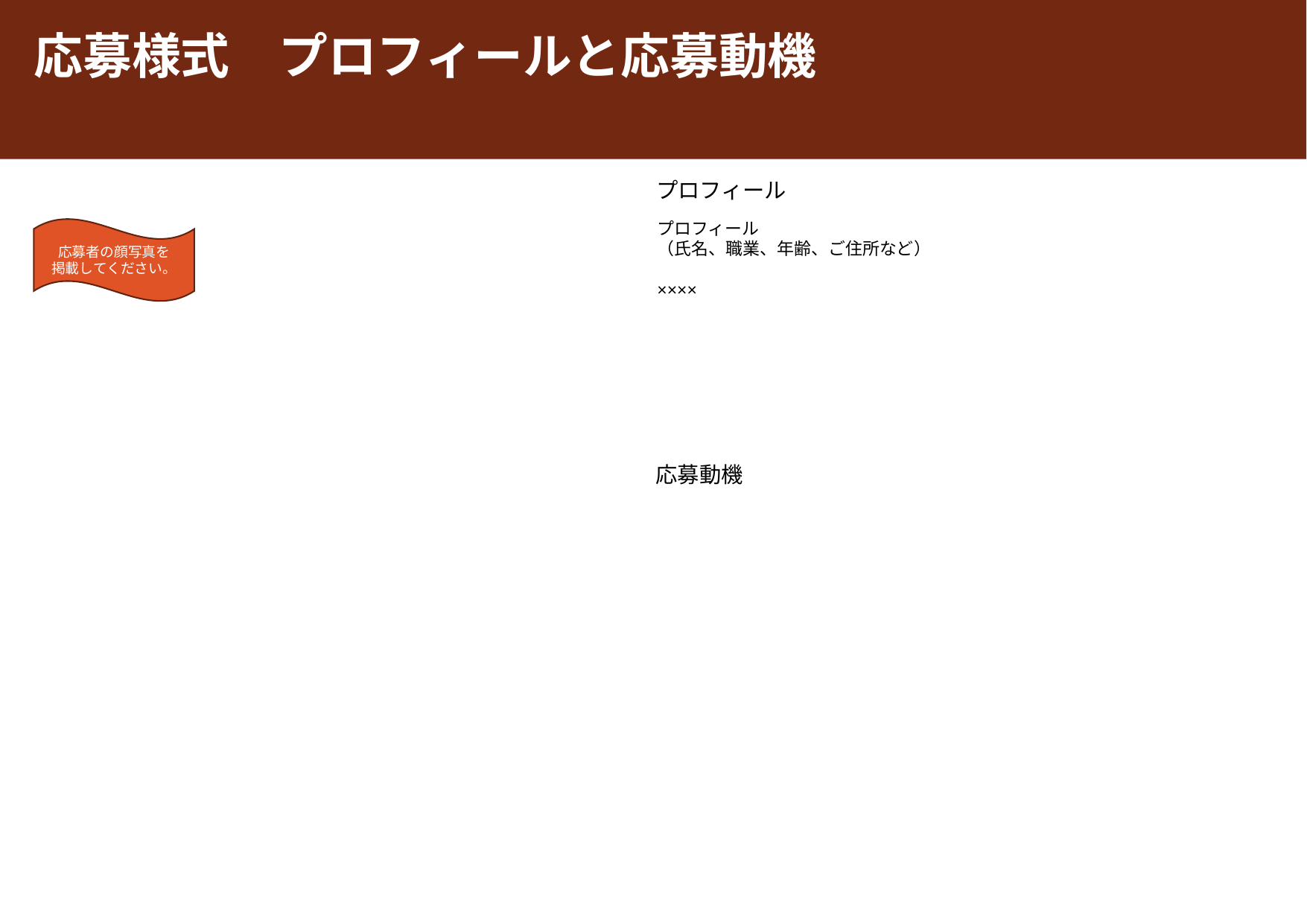

# 応募様式　プロフィールと応募動機

プロフィール
プロフィール
（氏名、職業、年齢、ご住所など）

××××

応募者の顔写真を
掲載してください。
応募動機